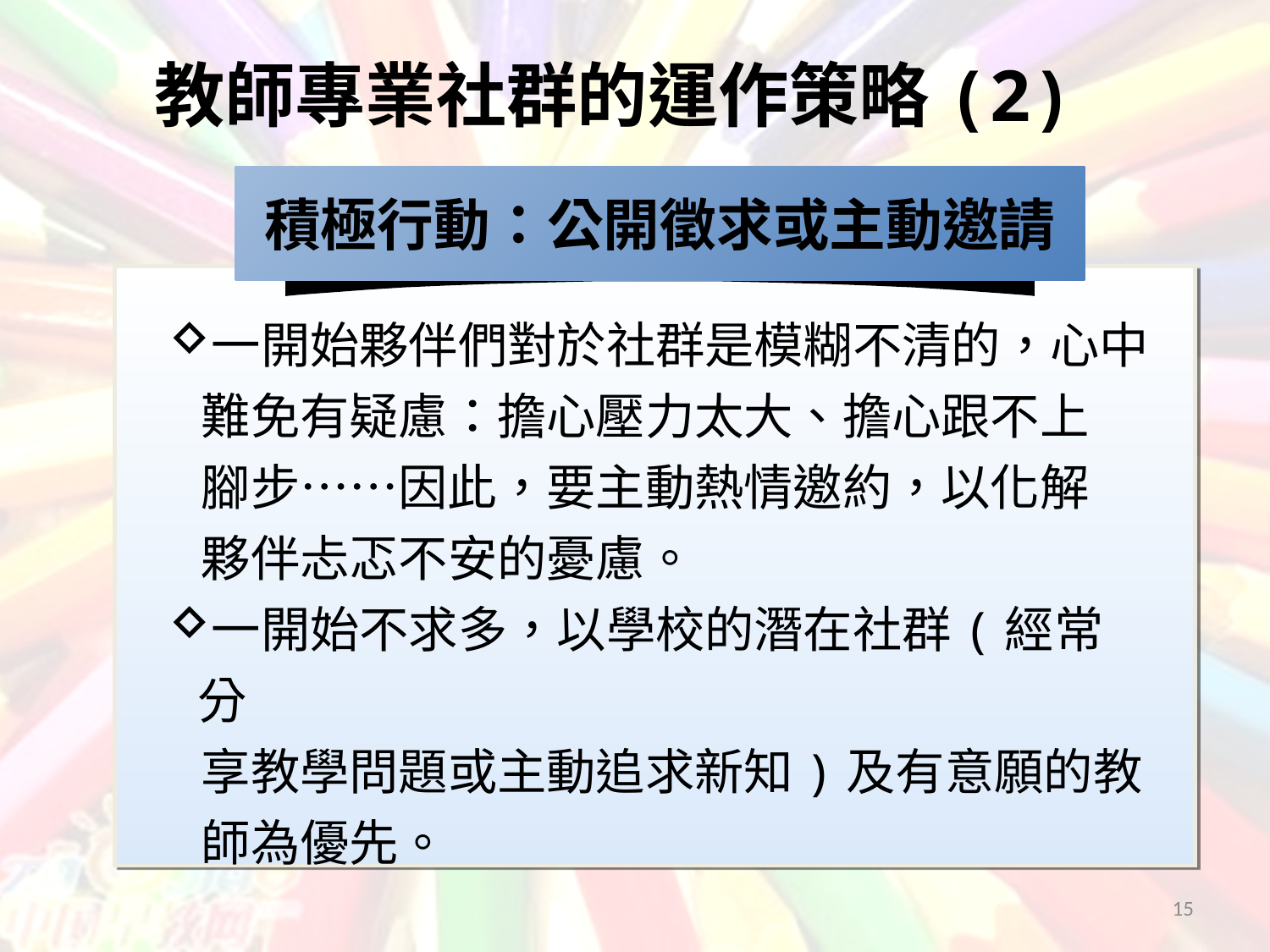

# 教師專業社群的運作策略(2)
積極行動：公開徵求或主動邀請

一開始夥伴們對於社群是模糊不清的，心中
  難免有疑慮：擔心壓力太大、擔心跟不上
  腳步……因此，要主動熱情邀約，以化解
  夥伴忐忑不安的憂慮。
一開始不求多，以學校的潛在社群(經常分
  享教學問題或主動追求新知)及有意願的教
  師為優先。
15